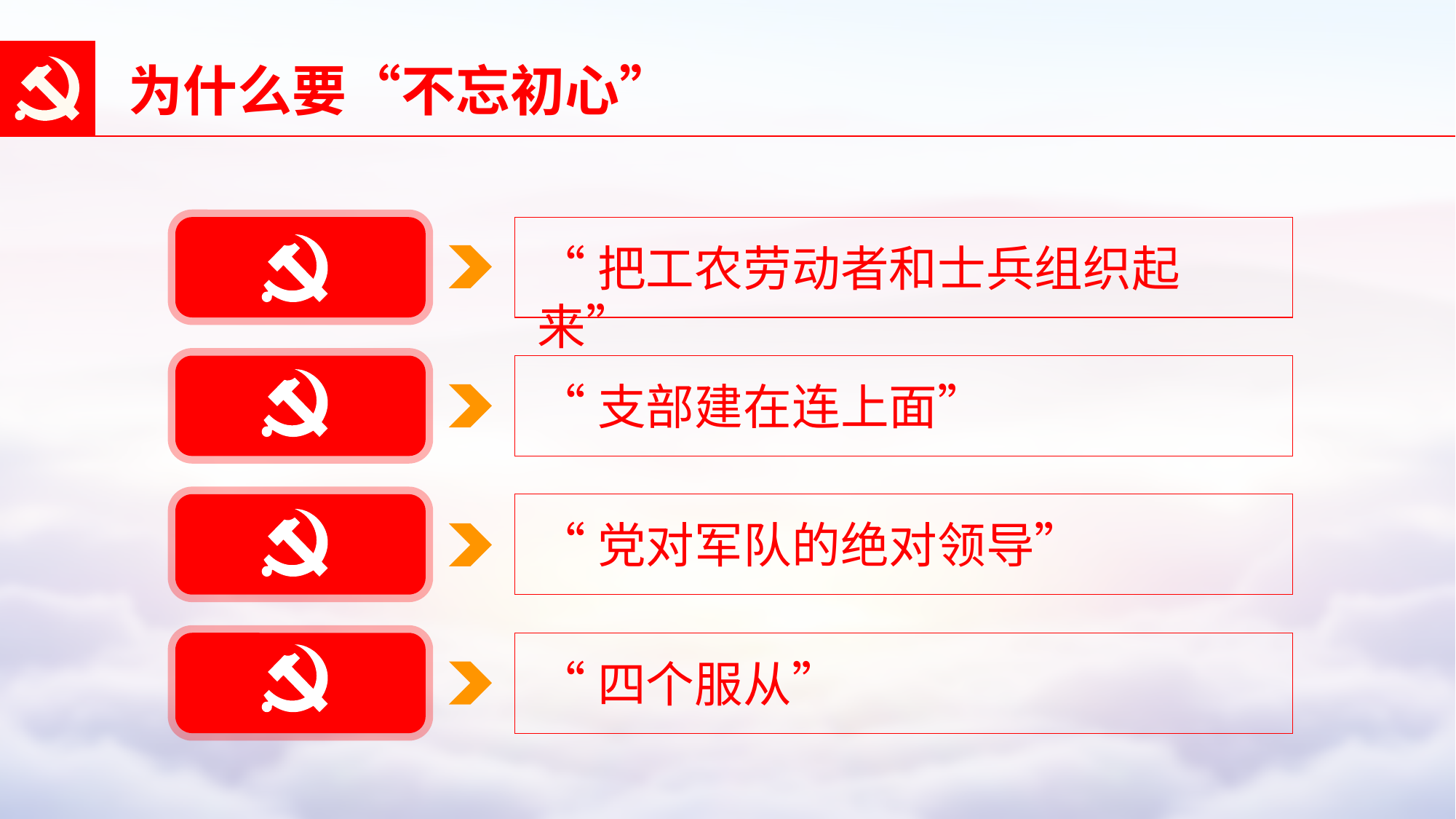

为什么要“不忘初心”

“把工农劳动者和士兵组织起来”

“支部建在连上面”

“党对军队的绝对领导”

“四个服从”

延时符（正式讲课时请删除）